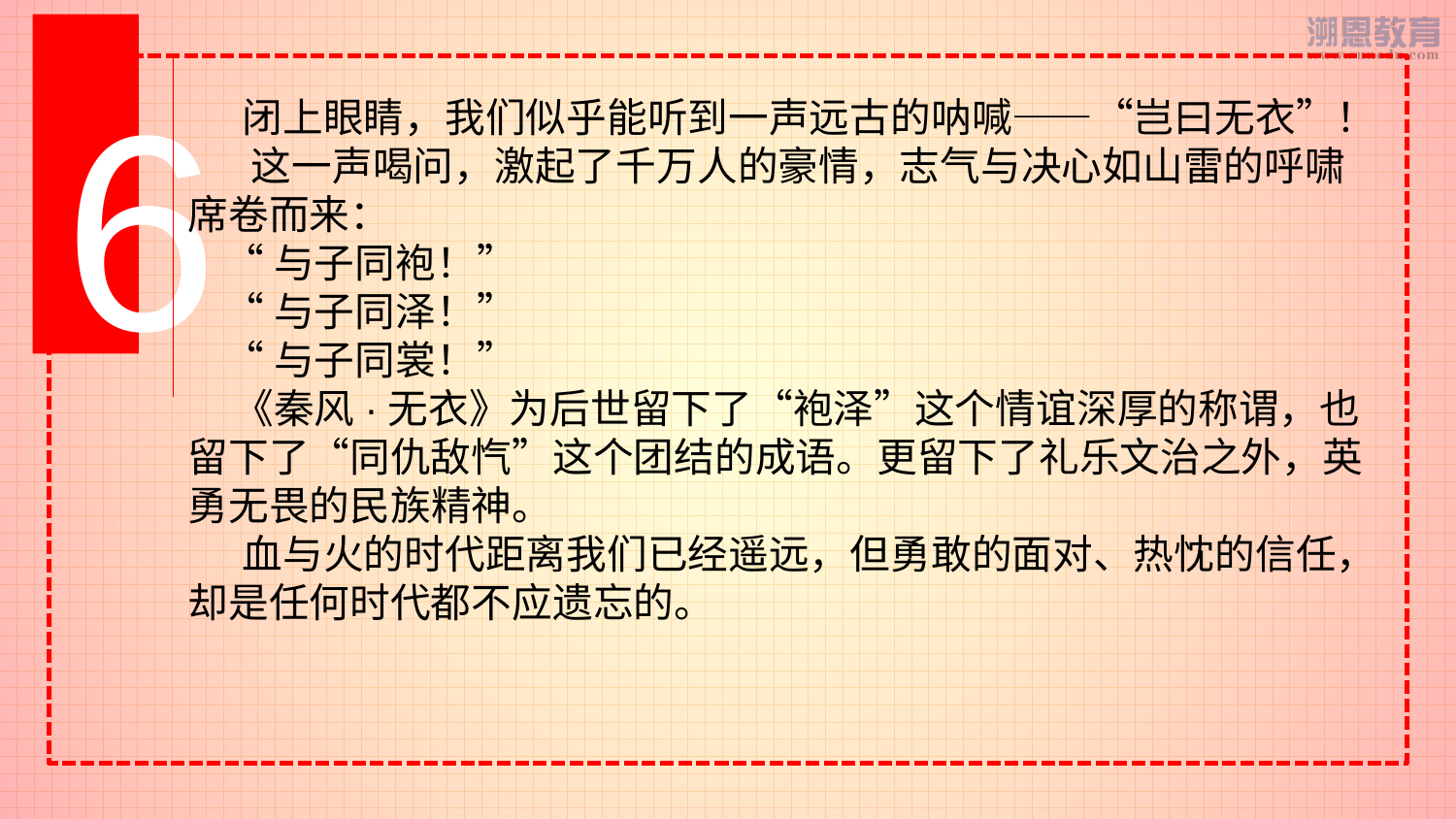

6

     闭上眼睛，我们似乎能听到一声远古的呐喊——“岂曰无衣”！
      这一声喝问，激起了千万人的豪情，志气与决心如山雷的呼啸席卷而来：
    “与子同袍！”
    “与子同泽！”
    “与子同裳！”
    《秦风·无衣》为后世留下了“袍泽”这个情谊深厚的称谓，也留下了“同仇敌忾”这个团结的成语。更留下了礼乐文治之外，英勇无畏的民族精神。
     血与火的时代距离我们已经遥远，但勇敢的面对、热忱的信任，却是任何时代都不应遗忘的。